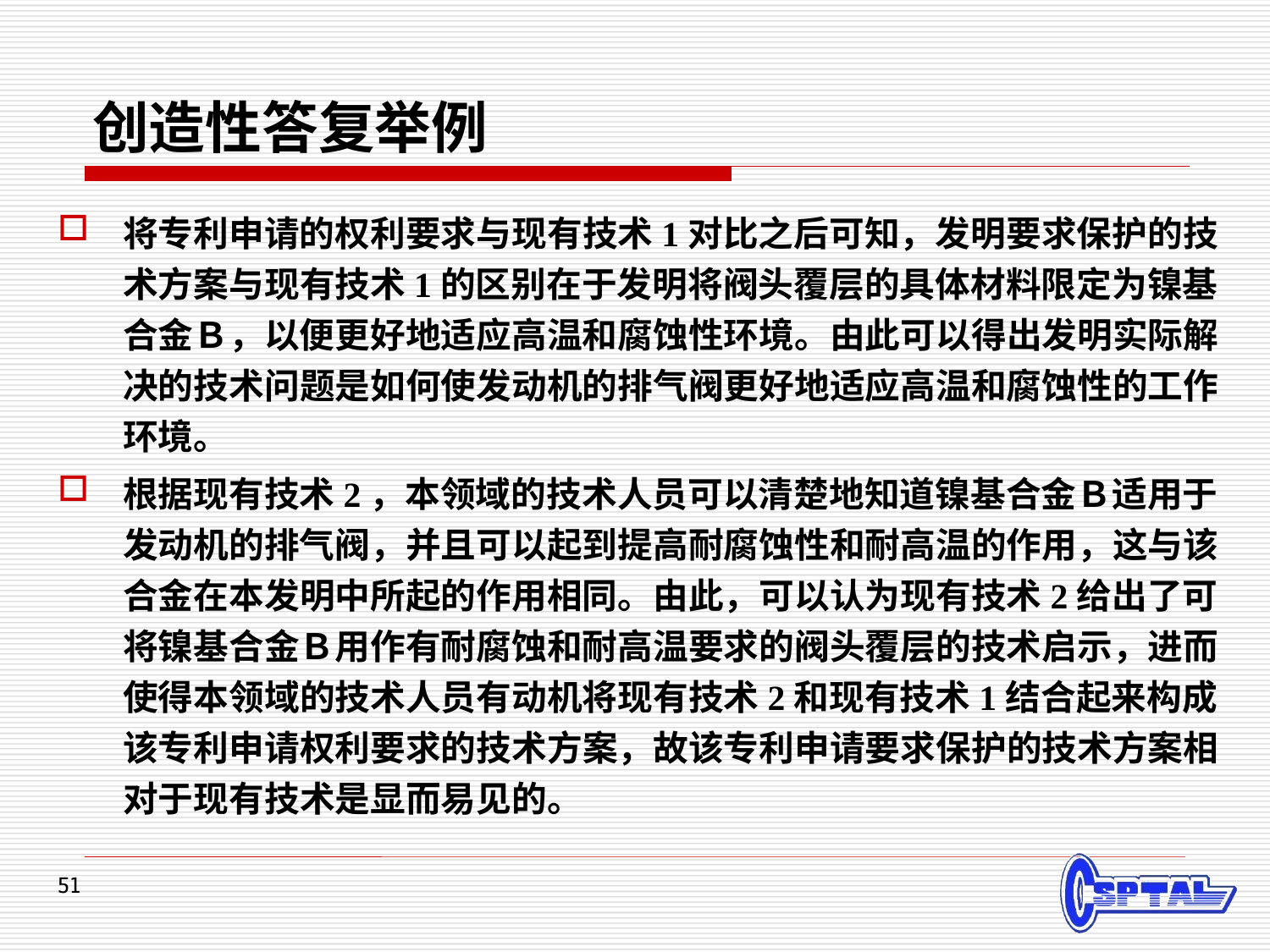

# 创造性答复举例
将专利申请的权利要求与现有技术1对比之后可知，发明要求保护的技术方案与现有技术1的区别在于发明将阀头覆层的具体材料限定为镍基合金Ｂ，以便更好地适应高温和腐蚀性环境。由此可以得出发明实际解决的技术问题是如何使发动机的排气阀更好地适应高温和腐蚀性的工作环境。
根据现有技术2，本领域的技术人员可以清楚地知道镍基合金Ｂ适用于发动机的排气阀，并且可以起到提高耐腐蚀性和耐高温的作用，这与该合金在本发明中所起的作用相同。由此，可以认为现有技术2给出了可将镍基合金Ｂ用作有耐腐蚀和耐高温要求的阀头覆层的技术启示，进而使得本领域的技术人员有动机将现有技术2和现有技术1结合起来构成该专利申请权利要求的技术方案，故该专利申请要求保护的技术方案相对于现有技术是显而易见的。

51